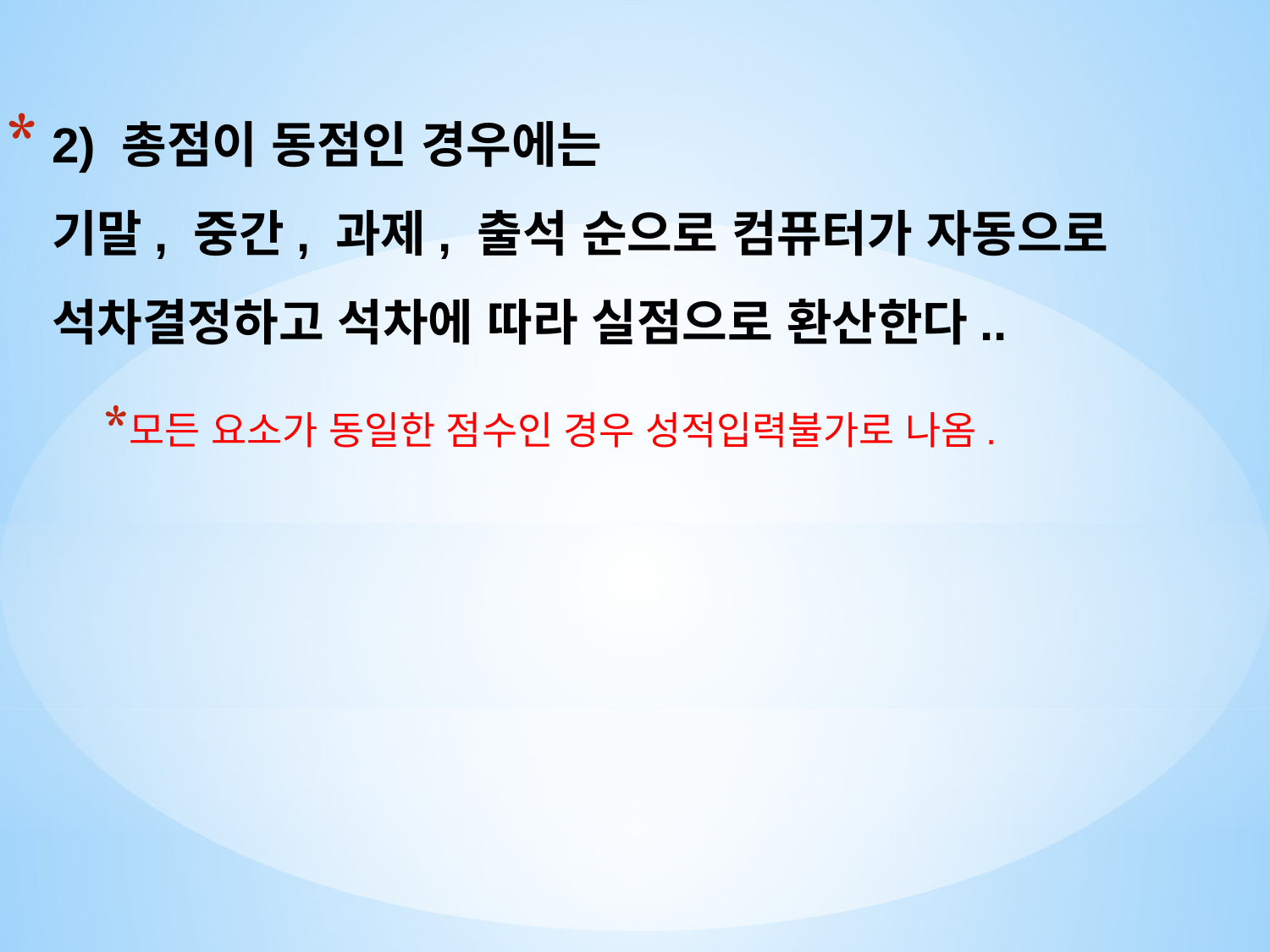

# 2) 총점이 동점인 경우에는 기말, 중간, 과제, 출석 순으로 컴퓨터가 자동으로 석차결정하고 석차에 따라 실점으로 환산한다..
모든 요소가 동일한 점수인 경우 성적입력불가로 나옴.